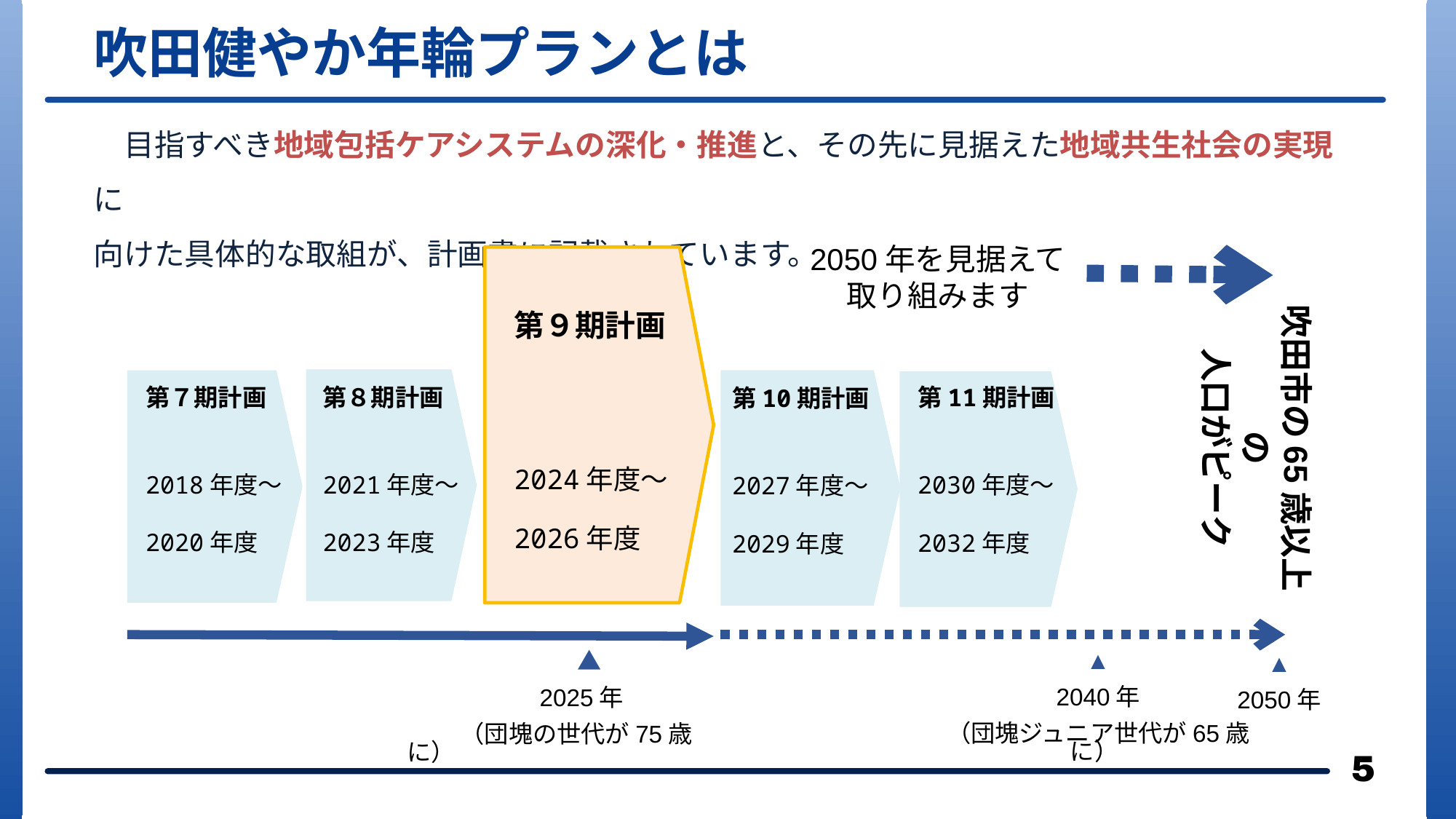

吹田健やか年輪プランとは

　目指すべき地域包括ケアシステムの深化・推進と、その先に見据えた地域共生社会の実現に
向けた具体的な取組が、計画書に記載されています。
2050年を見据えて
取り組みます

吹田市の65歳以上の
人口がピーク
第９期計画

2024年度～

2026年度

第７期計画

2018年度～

2020年度

第８期計画

2021年度～

2023年度

第11期計画

2030年度～

2032年度

第10期計画

2027年度～

2029年度

▲
2040年

（団塊ジュニア世代が65歳に）
　▲
2025年

（団塊の世代が75歳に）
▲
2050年
5